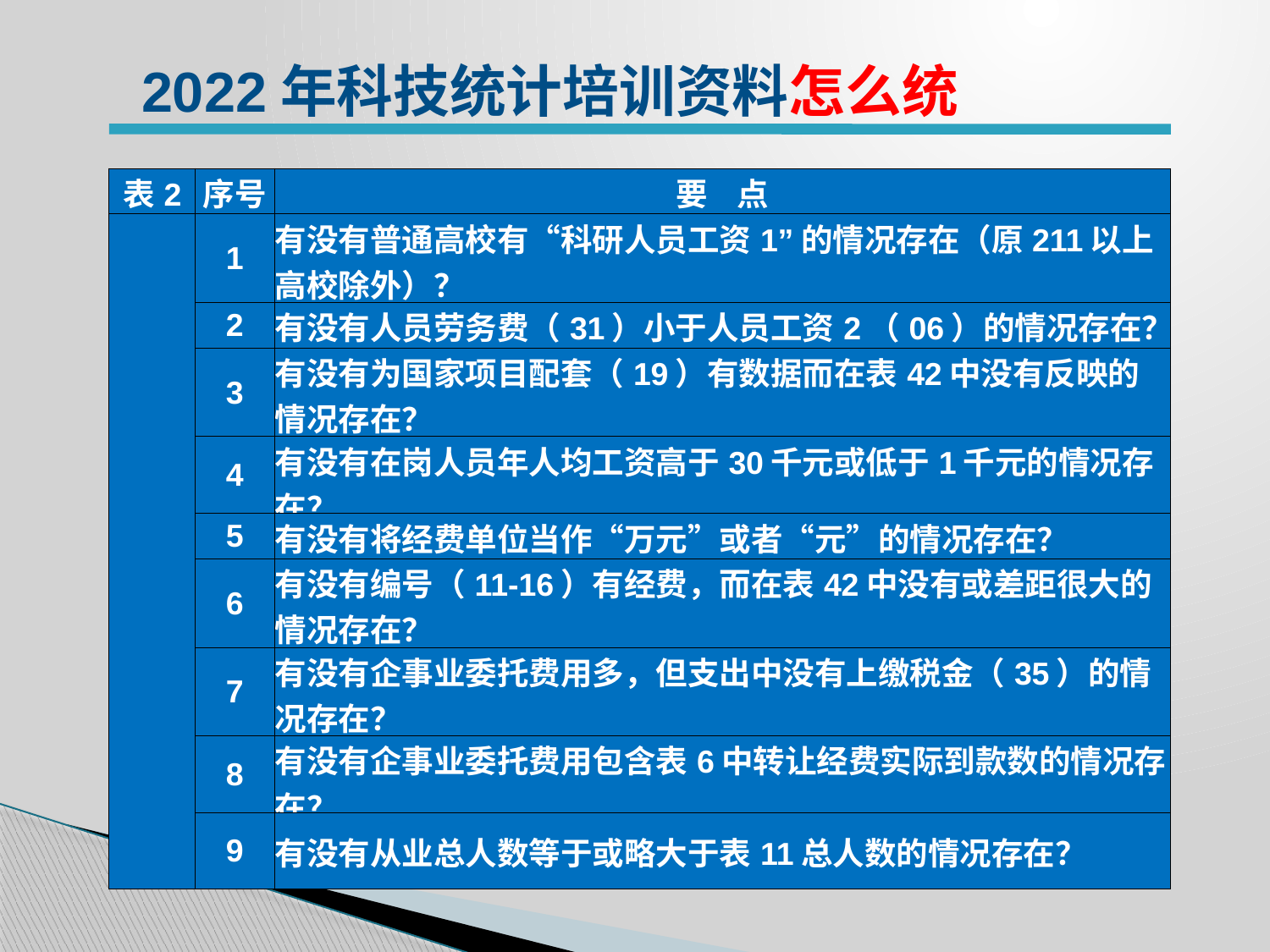

2022年科技统计培训资料怎么统
| 表2 | 序号 | 要 点 |
| --- | --- | --- |
|  | 1 | 有没有普通高校有“科研人员工资1”的情况存在（原211以上高校除外）？ |
|  | 2 | 有没有人员劳务费（31）小于人员工资2（06）的情况存在？ |
|  | 3 | 有没有为国家项目配套（19）有数据而在表42中没有反映的情况存在？ |
|  | 4 | 有没有在岗人员年人均工资高于30千元或低于1千元的情况存在？ |
|  | 5 | 有没有将经费单位当作“万元”或者“元”的情况存在？ |
|  | 6 | 有没有编号（11-16）有经费，而在表42中没有或差距很大的情况存在？ |
|  | 7 | 有没有企事业委托费用多，但支出中没有上缴税金（35）的情况存在？ |
|  | 8 | 有没有企事业委托费用包含表6中转让经费实际到款数的情况存在？ |
|  | 9 | 有没有从业总人数等于或略大于表11总人数的情况存在？ |